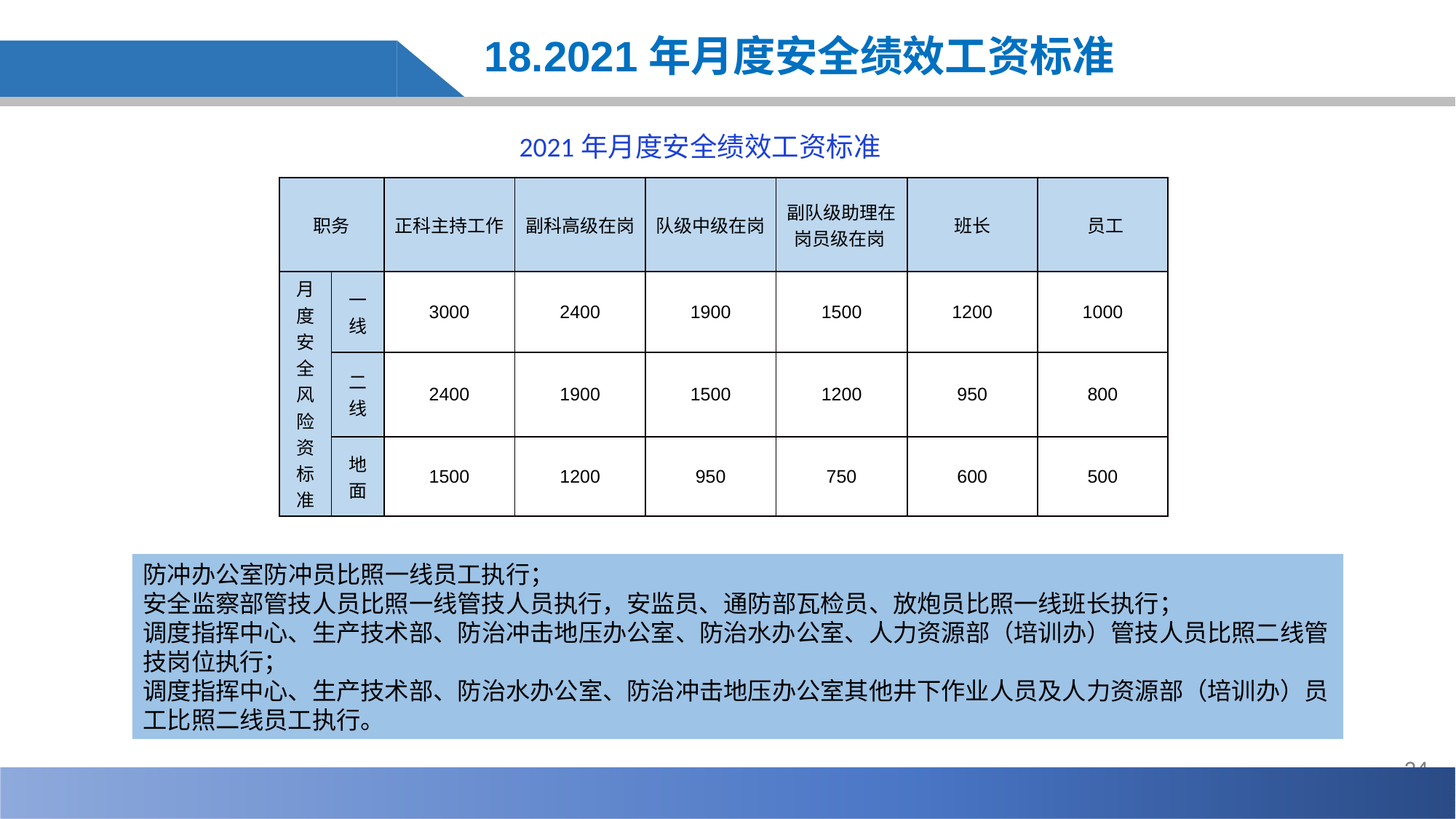

18.2021年月度安全绩效工资标准

2021年月度安全绩效工资标准
| 职务 |  | 正科主持工作 | 副科高级在岗 | 队级中级在岗 | 副队级助理在岗员级在岗 | 班长 | 员工 |
| --- | --- | --- | --- | --- | --- | --- | --- |
| 月度安全风险资标准 | 一线 | 3000 | 2400 | 1900 | 1500 | 1200 | 1000 |
|  | 二线 | 2400 | 1900 | 1500 | 1200 | 950 | 800 |
|  | 地面 | 1500 | 1200 | 950 | 750 | 600 | 500 |
防冲办公室防冲员比照一线员工执行；
安全监察部管技人员比照一线管技人员执行，安监员、通防部瓦检员、放炮员比照一线班长执行；
调度指挥中心、生产技术部、防治冲击地压办公室、防治水办公室、人力资源部（培训办）管技人员比照二线管技岗位执行；
调度指挥中心、生产技术部、防治水办公室、防治冲击地压办公室其他井下作业人员及人力资源部（培训办）员工比照二线员工执行。